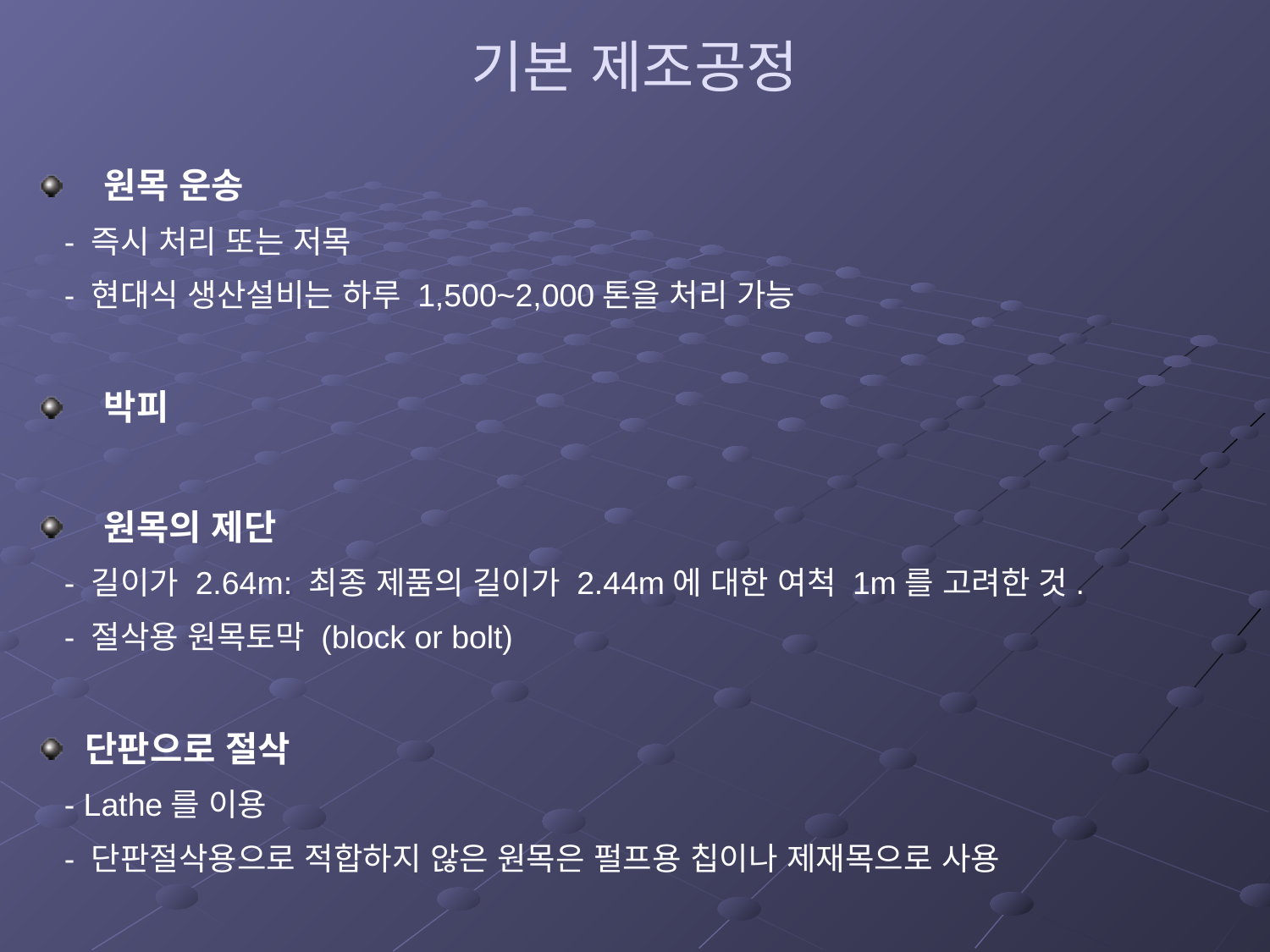

# 기본 제조공정
 원목 운송
   - 즉시 처리 또는 저목
   - 현대식 생산설비는 하루 1,500~2,000톤을 처리 가능

 박피

 원목의 제단
   - 길이가 2.64m: 최종 제품의 길이가 2.44m에 대한 여척 1m를 고려한 것.
   - 절삭용 원목토막 (block or bolt)

단판으로 절삭
   - Lathe를 이용
   - 단판절삭용으로 적합하지 않은 원목은 펄프용 칩이나 제재목으로 사용